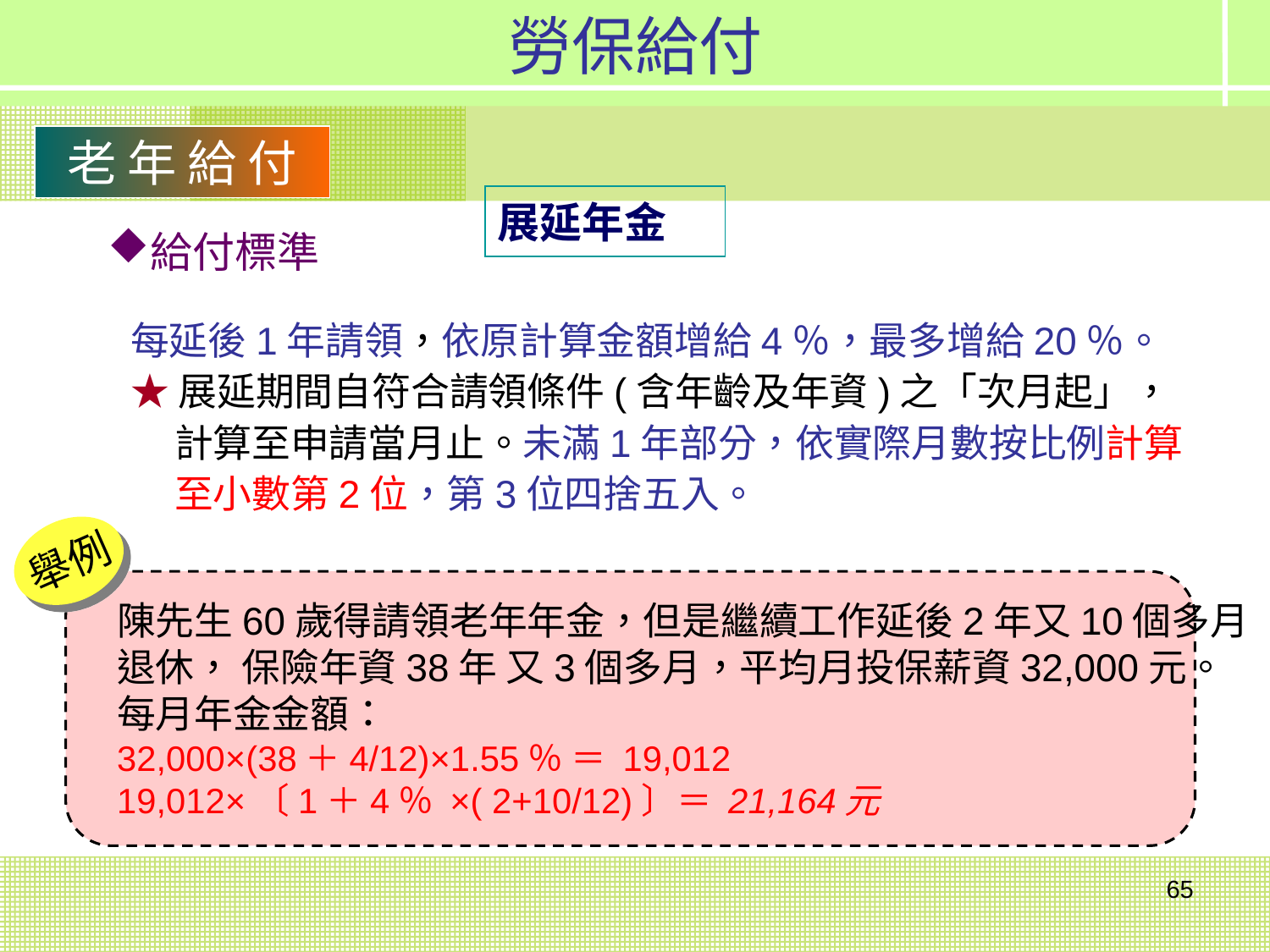

勞保給付

老 年 給 付
# 展延年金
給付標準
每延後1年請領，依原計算金額增給4％，最多增給20％。
★展延期間自符合請領條件(含年齡及年資)之「次月起」，
    計算至申請當月止。未滿1年部分，依實際月數按比例計算
    至小數第2位，第3位四捨五入。
舉例
陳先生60歲得請領老年年金，但是繼續工作延後2年又10個多月
退休， 保險年資38年 又3個多月，平均月投保薪資32,000元。
每月年金金額：
32,000×(38＋4/12)×1.55％ ＝ 19,012
19,012×〔1＋4％ ×( 2+10/12)〕＝ 21,164元
65